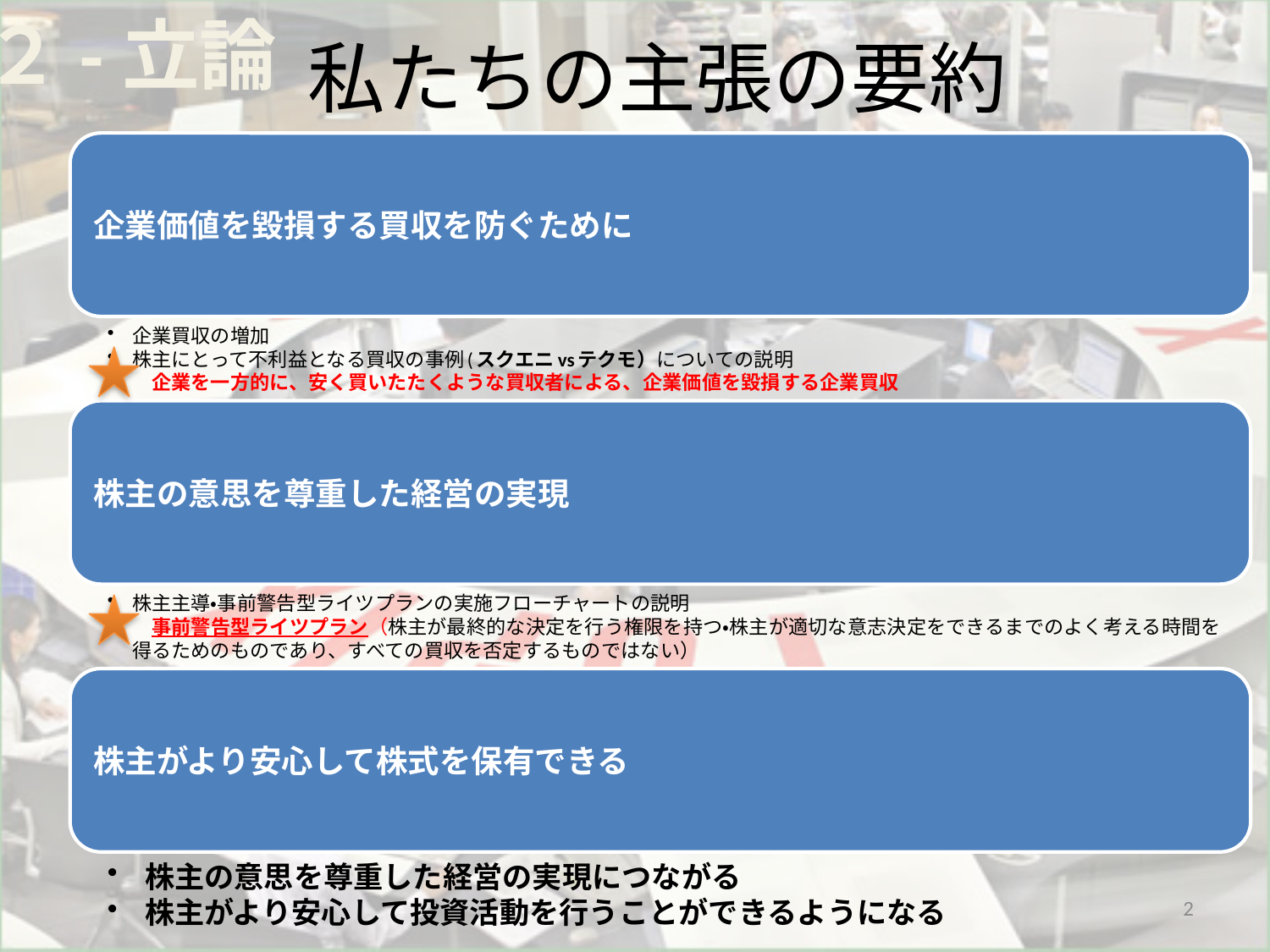

２-立論
# 私たちの主張の要約
企業価値を毀損する買収を防ぐために
株主の意思を尊重した経営の実現
株主主導・事前警告型ライツプランの実施フローチャートの説明
株主がより安心して株式を保有できる
株主にとって不利益となる買収の事例(スクエニvsテクモ）についての説明
株主の意思を尊重した経営の実現につながる
株主がより安心して投資活動を行うことができるようになる
企業買収の増加
　企業を一方的に、安く買いたたくような買収者による、企業価値を毀損する企業買収
　事前警告型ライツプラン（株主が最終的な決定を行う権限を持つ・株主が適切な意志決定をできるまでのよく考える時間を得るためのものであり、すべての買収を否定するものではない）

2